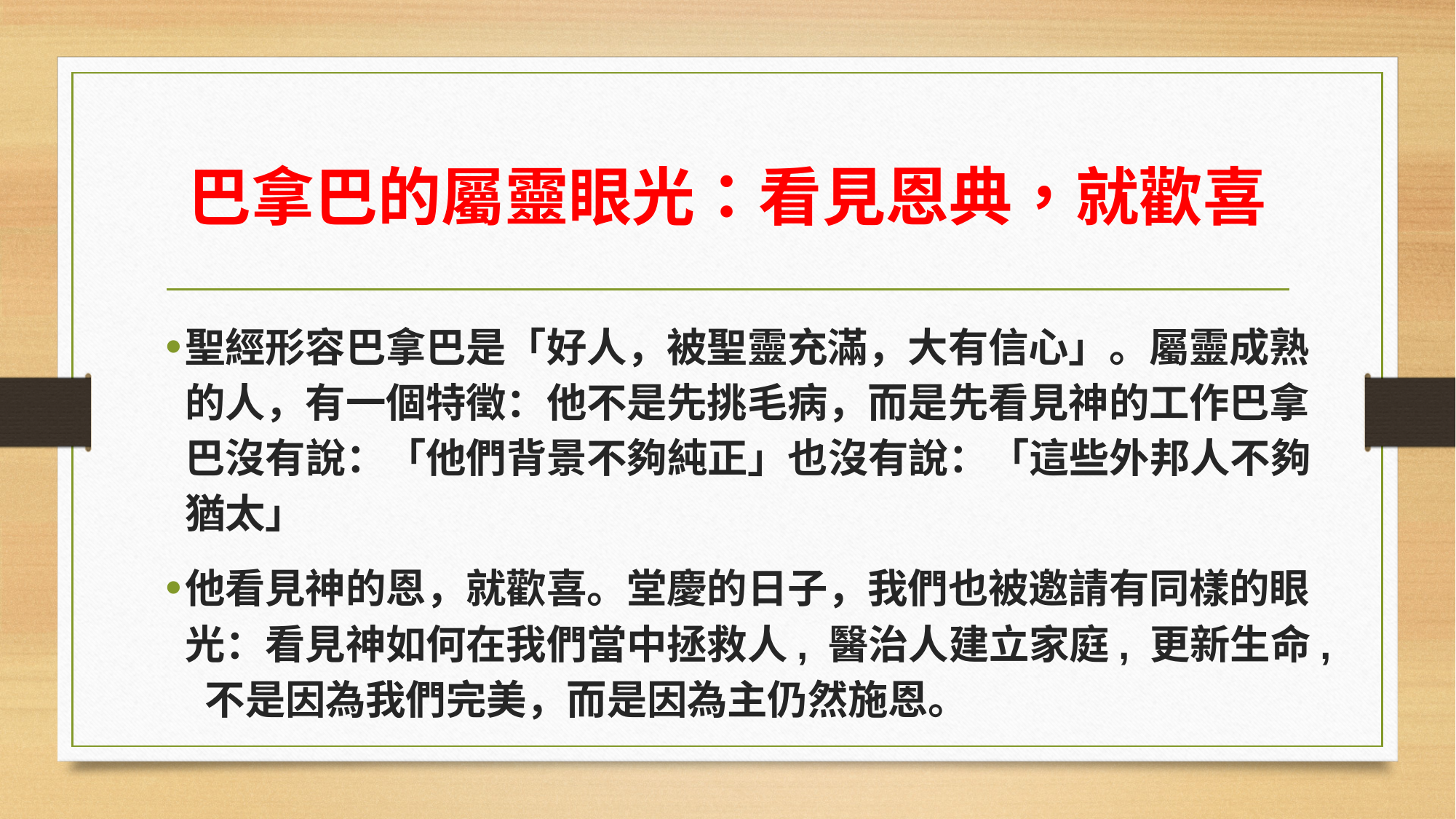

# 巴拿巴的屬靈眼光：看見恩典，就歡喜
聖經形容巴拿巴是「好人，被聖靈充滿，大有信心」。屬靈成熟的人，有一個特徵：他不是先挑毛病，而是先看見神的工作巴拿巴沒有說：「他們背景不夠純正」也沒有說：「這些外邦人不夠猶太」
他看見神的恩，就歡喜。堂慶的日子，我們也被邀請有同樣的眼光：看見神如何在我們當中拯救人, 醫治人建立家庭, 更新生命, 不是因為我們完美，而是因為主仍然施恩。